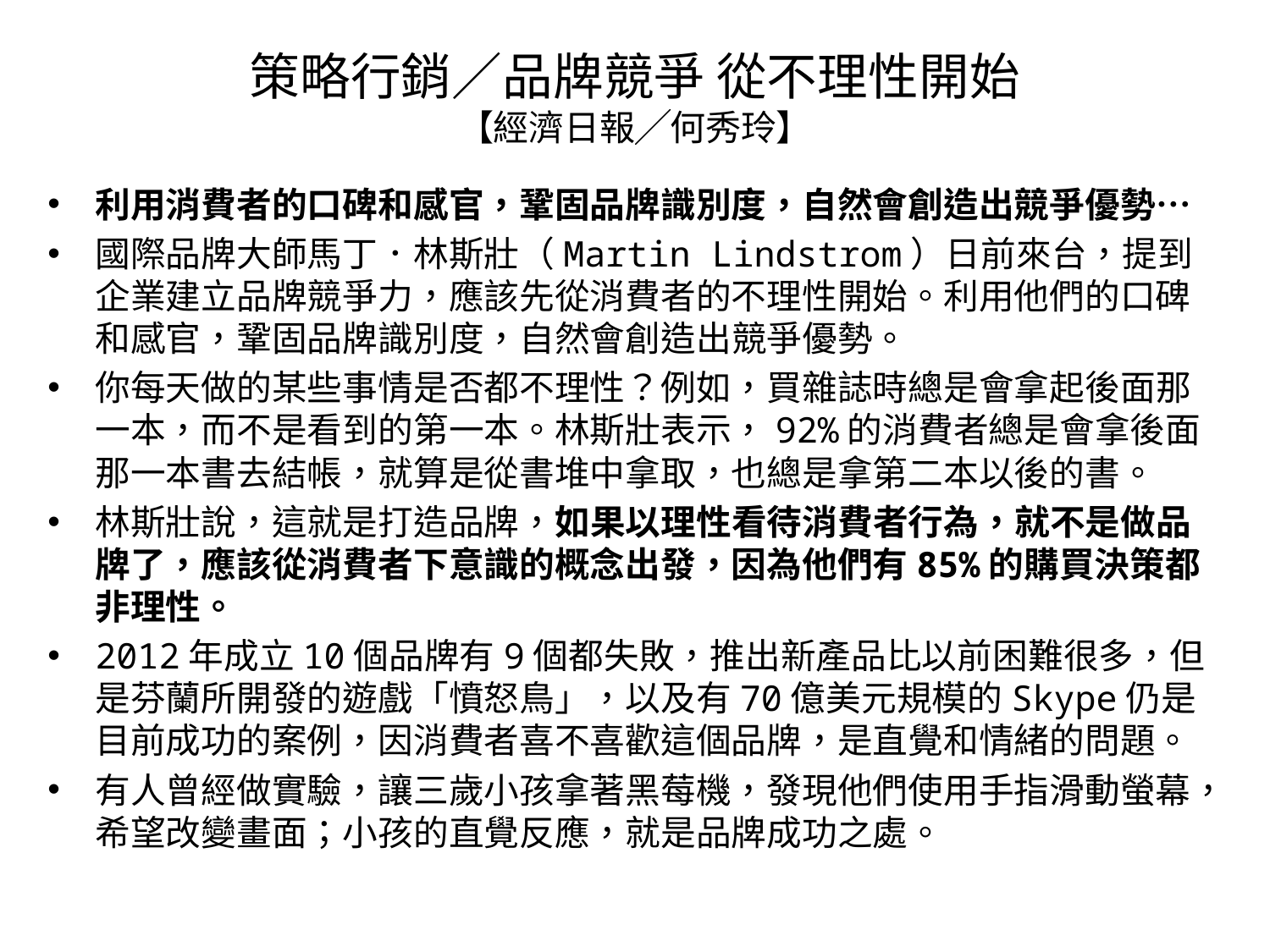

# 策略行銷／品牌競爭 從不理性開始 【經濟日報╱何秀玲】
利用消費者的口碑和感官，鞏固品牌識別度，自然會創造出競爭優勢…
國際品牌大師馬丁．林斯壯（Martin Lindstrom）日前來台，提到企業建立品牌競爭力，應該先從消費者的不理性開始。利用他們的口碑和感官，鞏固品牌識別度，自然會創造出競爭優勢。
你每天做的某些事情是否都不理性？例如，買雜誌時總是會拿起後面那一本，而不是看到的第一本。林斯壯表示，92%的消費者總是會拿後面那一本書去結帳，就算是從書堆中拿取，也總是拿第二本以後的書。
林斯壯說，這就是打造品牌，如果以理性看待消費者行為，就不是做品牌了，應該從消費者下意識的概念出發，因為他們有85%的購買決策都非理性。
2012年成立10個品牌有9個都失敗，推出新產品比以前困難很多，但是芬蘭所開發的遊戲「憤怒鳥」，以及有70億美元規模的Skype仍是目前成功的案例，因消費者喜不喜歡這個品牌，是直覺和情緒的問題。
有人曾經做實驗，讓三歲小孩拿著黑莓機，發現他們使用手指滑動螢幕，希望改變畫面；小孩的直覺反應，就是品牌成功之處。